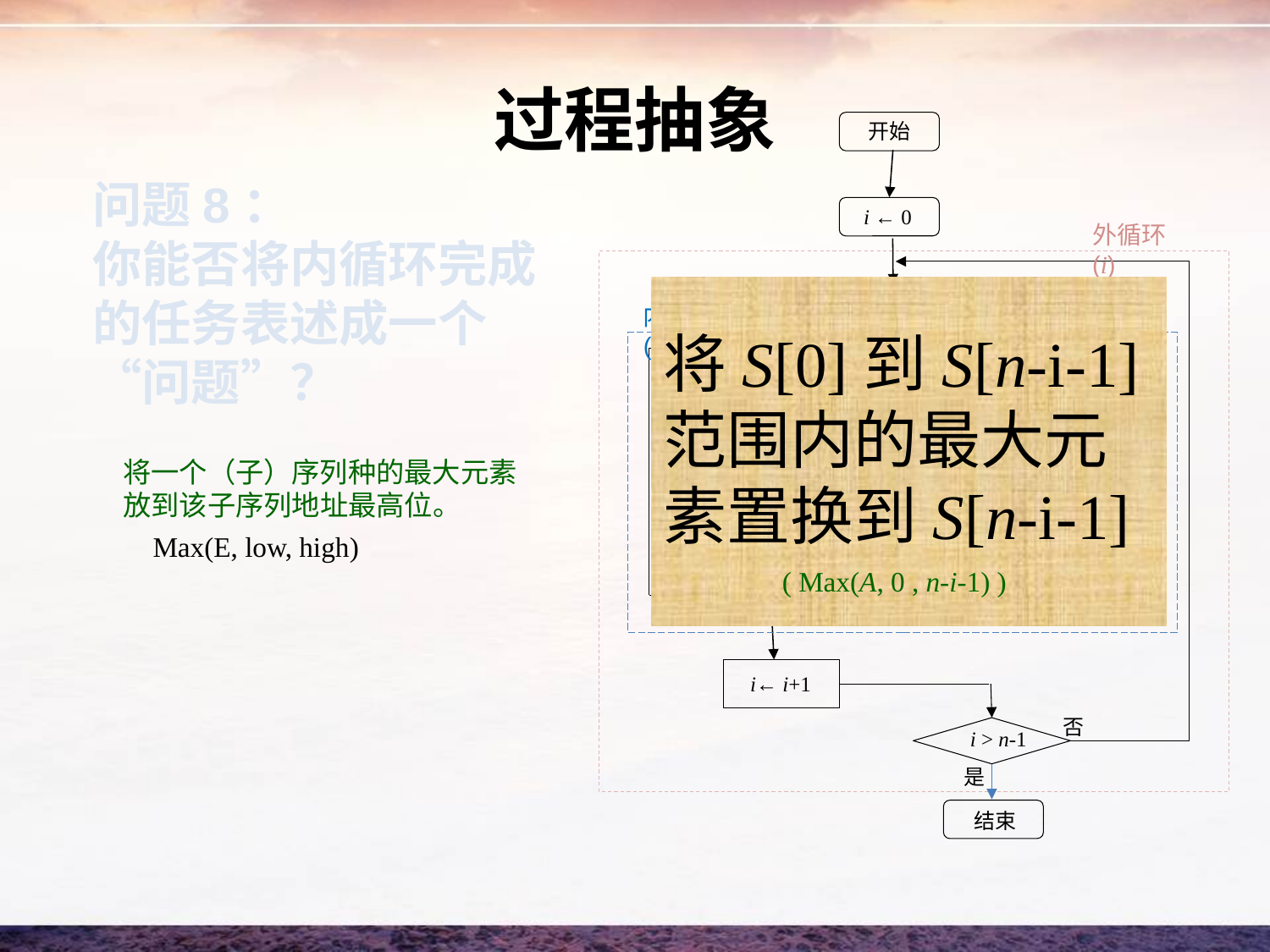

# 过程抽象
开始

i ← 0

外循环(i)

j ← 0

内循环(j)

是
否

S[j]>S[j+1] ?

j ← j+1

交换 S[j] 和S[j+1]
否

j > n-i-1

i← i+1
否

i > n-1
是

结束
问题8：
你能否将内循环完成的任务表述成一个“问题”？

将S[0]到S[n-i-1]范围内的最大元素置换到S[n-i-1]

( Max(A, 0 , n-i-1) )
将一个（子）序列种的最大元素放到该子序列地址最高位。
Max(E, low, high)